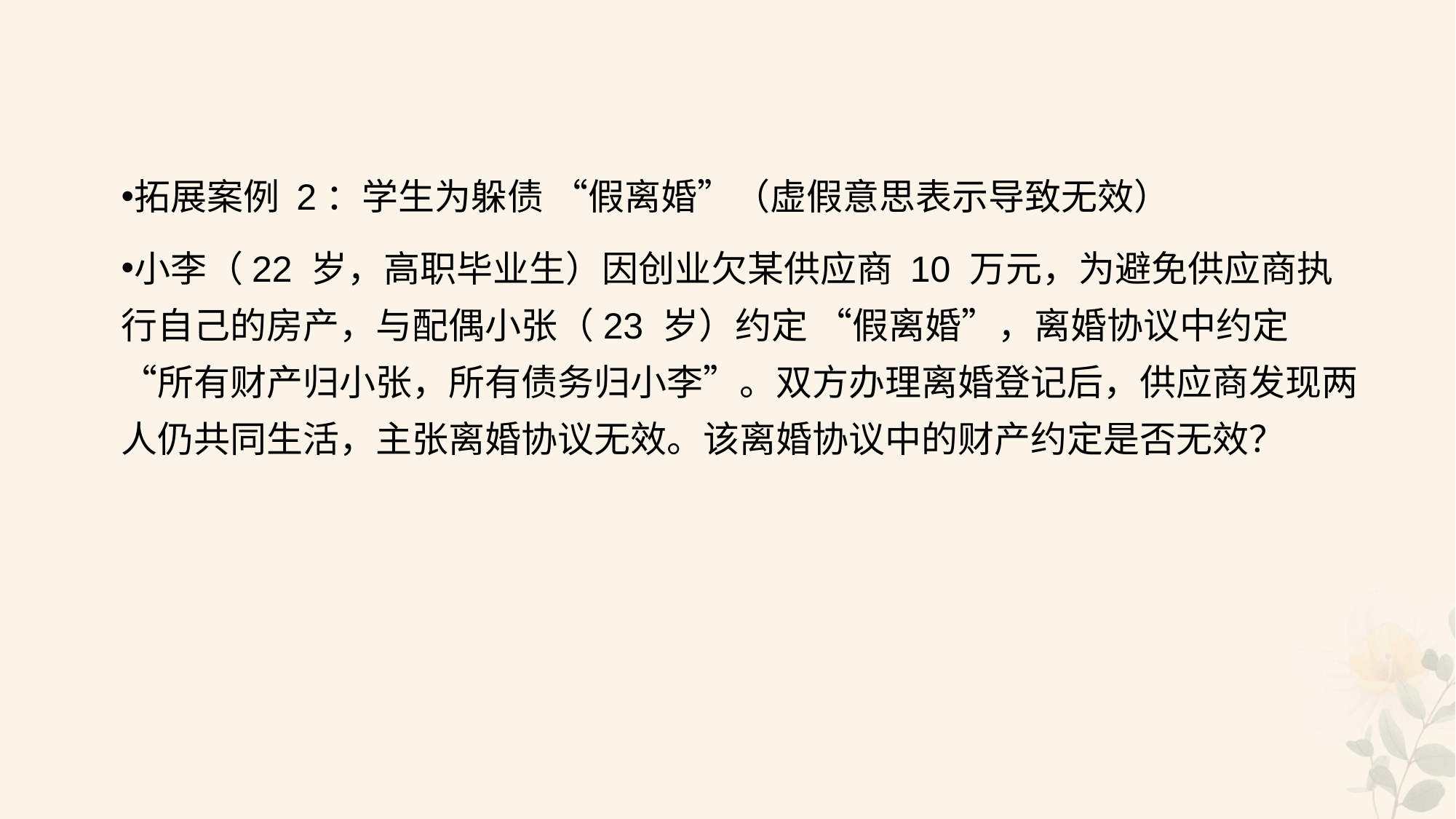

#
拓展案例 2：学生为躲债 “假离婚”（虚假意思表示导致无效）
小李（22 岁，高职毕业生）因创业欠某供应商 10 万元，为避免供应商执行自己的房产，与配偶小张（23 岁）约定 “假离婚”，离婚协议中约定 “所有财产归小张，所有债务归小李”。双方办理离婚登记后，供应商发现两人仍共同生活，主张离婚协议无效。该离婚协议中的财产约定是否无效？